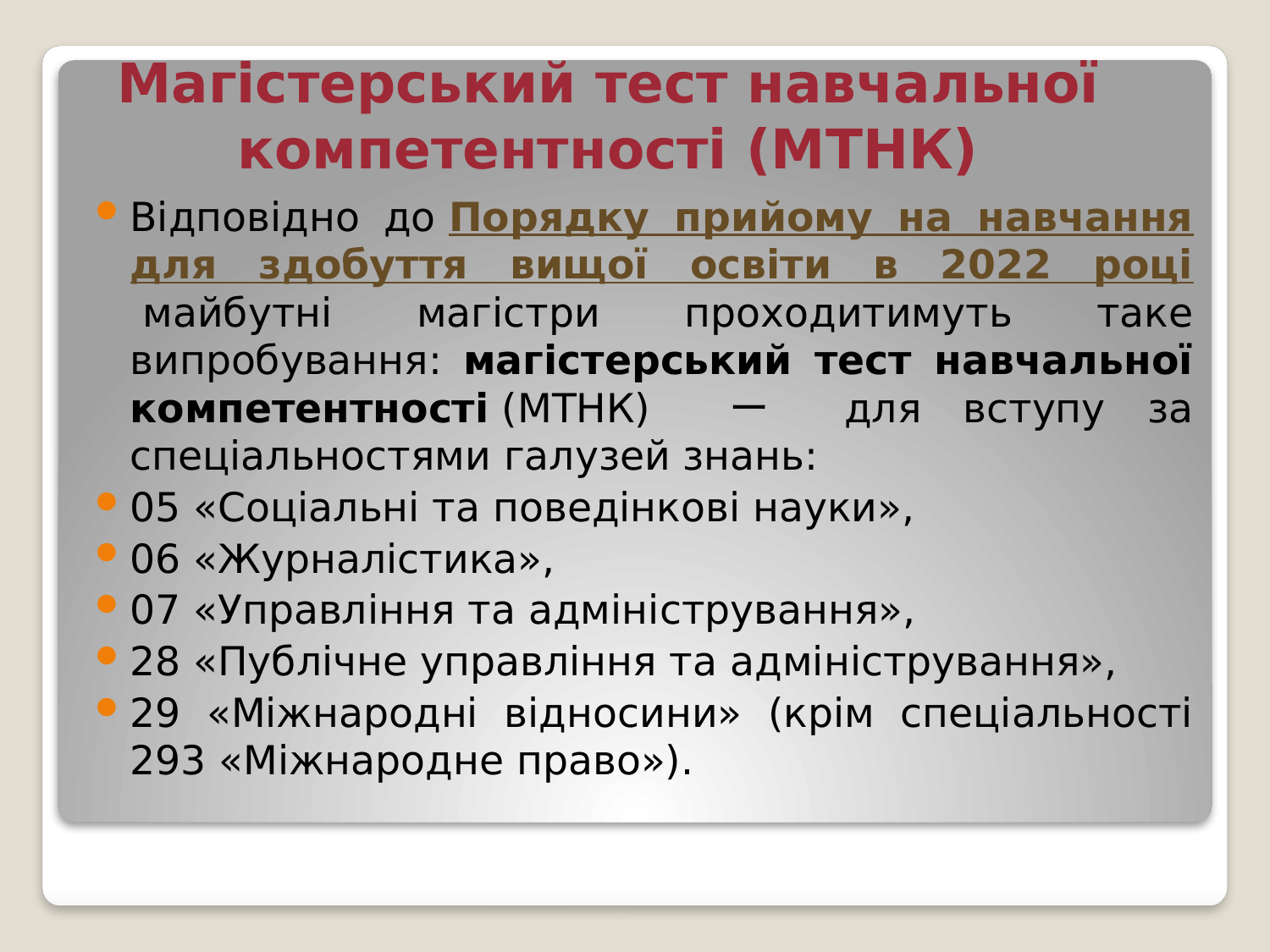

# Магістерський тест навчальної компетентності (МТНК)
Відповідно до Порядку прийому на навчання для здобуття вищої освіти в 2022 році  майбутні магістри проходитимуть таке випробування: магістерський тест навчальної компетентності (МТНК) ー для вступу за спеціальностями галузей знань:
05 «Соціальні та поведінкові науки»,
06 «Журналістика»,
07 «Управління та адміністрування»,
28 «Публічне управління та адміністрування»,
29 «Міжнародні відносини» (крім спеціальності 293 «Міжнародне право»).​